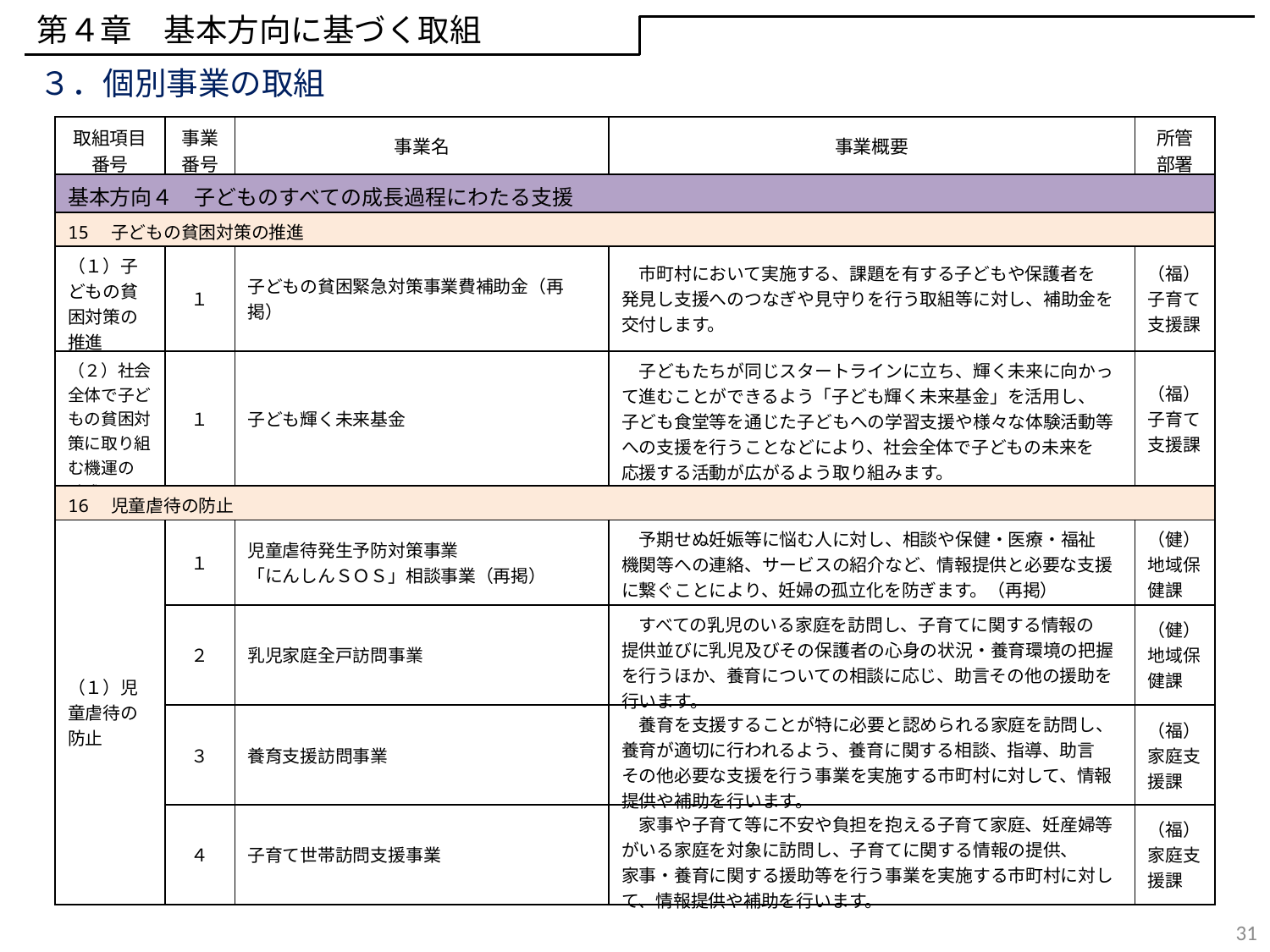

第４章　基本方向に基づく取組
３．個別事業の取組
| 取組項目 番号 | 事業 番号 | 事業名 | 事業概要 | 所管 部署 |
| --- | --- | --- | --- | --- |
| 基本方向４　子どものすべての成長過程にわたる支援 |  |  |  |  |
| 15　子どもの貧困対策の推進 |  |  |  |  |
| （１）子どもの貧困対策の推進 | １ | 子どもの貧困緊急対策事業費補助金（再掲） | 市町村において実施する、課題を有する子どもや保護者を 発見し支援へのつなぎや見守りを行う取組等に対し、補助金を交付します。 | （福）子育て支援課 |
| （２）社会全体で子どもの貧困対策に取り組む機運の 醸成 | １ | 子ども輝く未来基金 | 子どもたちが同じスタートラインに立ち、輝く未来に向かって進むことができるよう「子ども輝く未来基金」を活用し、 子ども食堂等を通じた子どもへの学習支援や様々な体験活動等への支援を行うことなどにより、社会全体で子どもの未来を 応援する活動が広がるよう取り組みます。 | （福）子育て支援課 |
| 16　児童虐待の防止 |  |  |  |  |
| （１）児童虐待の防止 | １ | 児童虐待発生予防対策事業 「にんしんＳＯＳ」相談事業（再掲） | 予期せぬ妊娠等に悩む人に対し、相談や保健・医療・福祉 機関等への連絡、サービスの紹介など、情報提供と必要な支援に繋ぐことにより、妊婦の孤立化を防ぎます。（再掲） | （健）地域保健課 |
|  | ２ | 乳児家庭全戸訪問事業 | すべての乳児のいる家庭を訪問し、子育てに関する情報の 提供並びに乳児及びその保護者の心身の状況・養育環境の把握を行うほか、養育についての相談に応じ、助言その他の援助を行います。 | （健）地域保健課 |
|  | ３ | 養育支援訪問事業 | 養育を支援することが特に必要と認められる家庭を訪問し、養育が適切に行われるよう、養育に関する相談、指導、助言 その他必要な支援を行う事業を実施する市町村に対して、情報提供や補助を行います。 | （福）家庭支援課 |
|  | ４ | 子育て世帯訪問支援事業 | 家事や子育て等に不安や負担を抱える子育て家庭、妊産婦等がいる家庭を対象に訪問し、子育てに関する情報の提供、 家事・養育に関する援助等を行う事業を実施する市町村に対して、情報提供や補助を行います。 | （福）家庭支援課 |
31